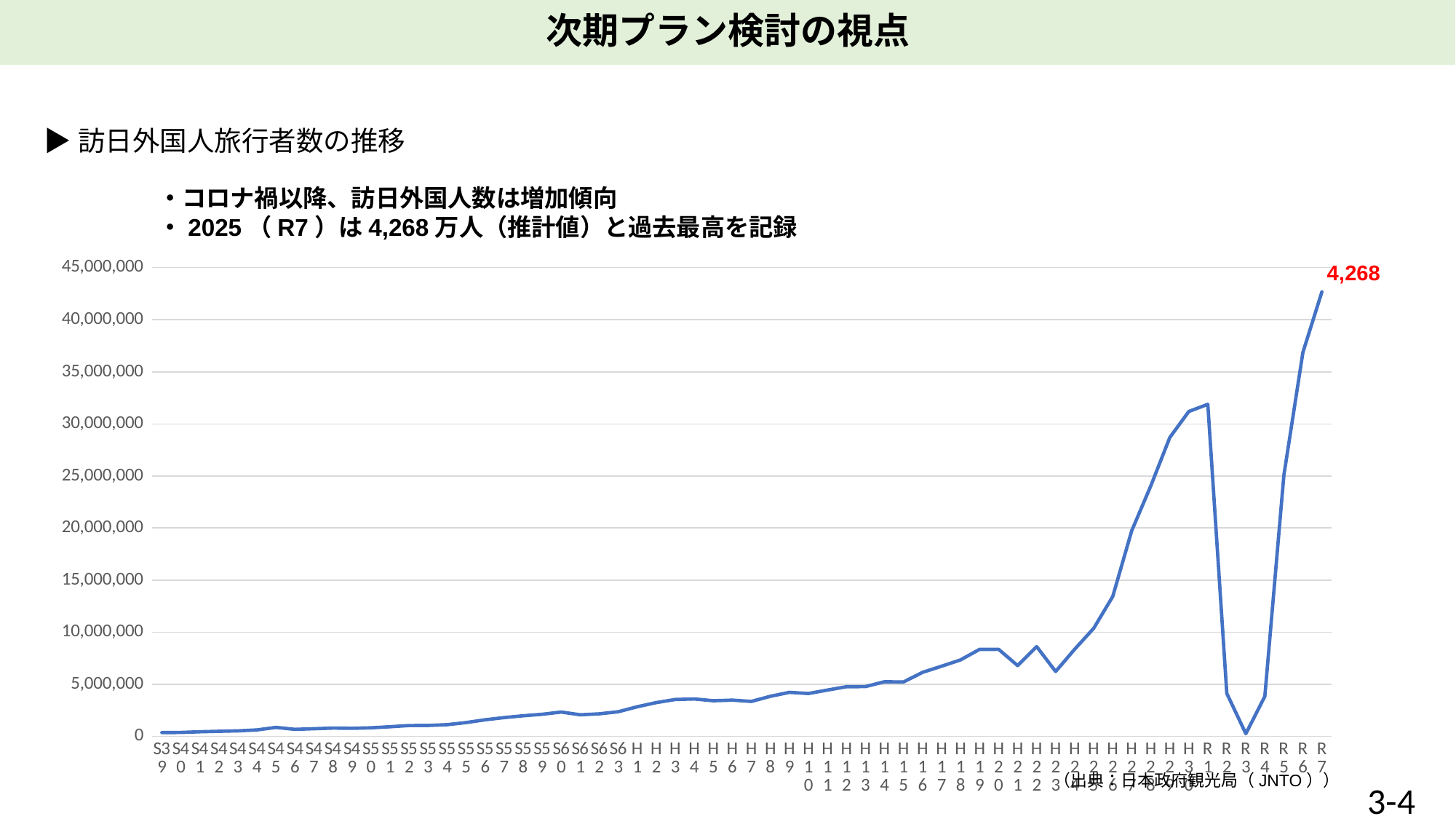

次期プラン検討の視点
▶訪日外国人旅行者数の推移
・コロナ禍以降、訪日外国人数は増加傾向
・2025（R7）は4,268万人（推計値）と過去最高を記録

### Chart

| Category |  |
|---|---|
| S39 | 352832.0 |
| S40 | 366649.0 |
| S41 | 432937.0 |
| S42 | 476771.0 |
| S43 | 519004.0 |
| S44 | 608744.0 |
| S45 | 854419.0 |
| S46 | 660715.0 |
| S47 | 723744.0 |
| S48 | 784691.0 |
| S49 | 764246.0 |
| S50 | 811672.0 |
| S51 | 914772.0 |
| S52 | 1028140.0 |
| S53 | 1038875.0 |
| S54 | 1112606.0 |
| S55 | 1316632.0 |
| S56 | 1583043.0 |
| S57 | 1793164.0 |
| S58 | 1968461.0 |
| S59 | 2110346.0 |
| S60 | 2327047.0 |
| S61 | 2061526.0 |
| S62 | 2154864.0 |
| S63 | 2355412.0 |
| H1 | 2835064.0 |
| H2 | 3235860.0 |
| H3 | 3532651.0 |
| H4 | 3581540.0 |
| H5 | 3410447.0 |
| H6 | 3468055.0 |
| H7 | 3345274.0 |
| H8 | 3837113.0 |
| H9 | 4218208.0 |
| H10 | 4106057.0 |
| H11 | 4437863.0 |
| H12 | 4757146.0 |
| H13 | 4771555.0 |
| H14 | 5238963.0 |
| H15 | 5211725.0 |
| H16 | 6137905.0 |
| H17 | 6727926.0 |
| H18 | 7334077.0 |
| H19 | 8346969.0 |
| H20 | 8350835.0 |
| H21 | 6789658.0 |
| H22 | 8611175.0 |
| H23 | 6218752.0 |
| H24 | 8358105.0 |
| H25 | 10363904.0 |
| H26 | 13413467.0 |
| H27 | 19737409.0 |
| H28 | 24039700.0 |
| H29 | 28691073.0 |
| H30 | 31191856.0 |
| R1 | 31882049.0 |
| R2 | 4115828.0 |
| R3 | 245862.0 |
| R4 | 3832110.0 |
| R5 | 25066350.0 |
| R6 | 36870148.0 |
| R7 | 42683600.0 |
4,268
（出典：日本政府観光局（JNTO））
3-4